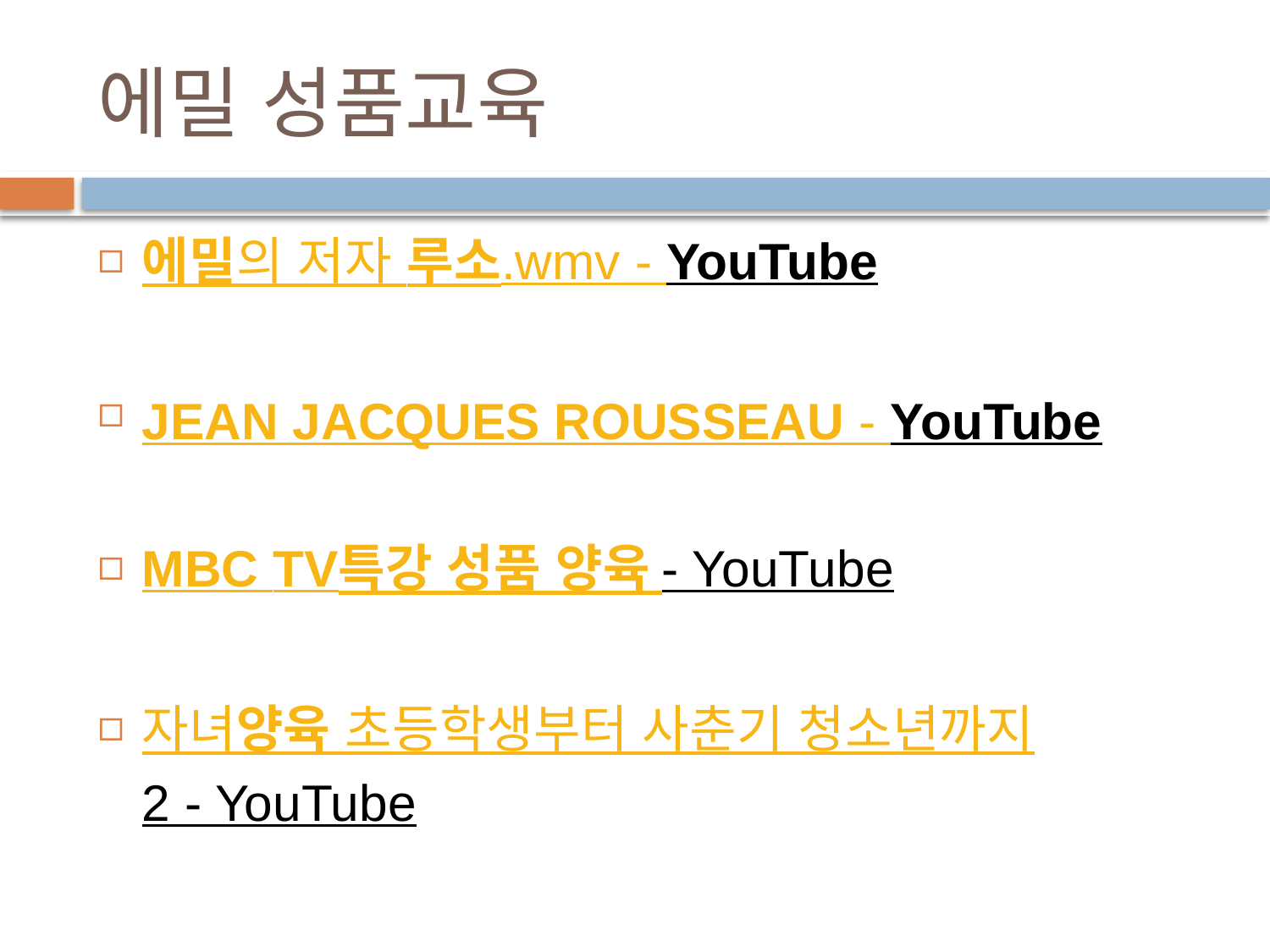

# 에밀 성품교육
에밀의 저자 루소.wmv - YouTube

JEAN JACQUES ROUSSEAU - YouTube

MBC TV특강 성품 양육 - YouTube

자녀양육 초등학생부터 사춘기 청소년까지2 - YouTube